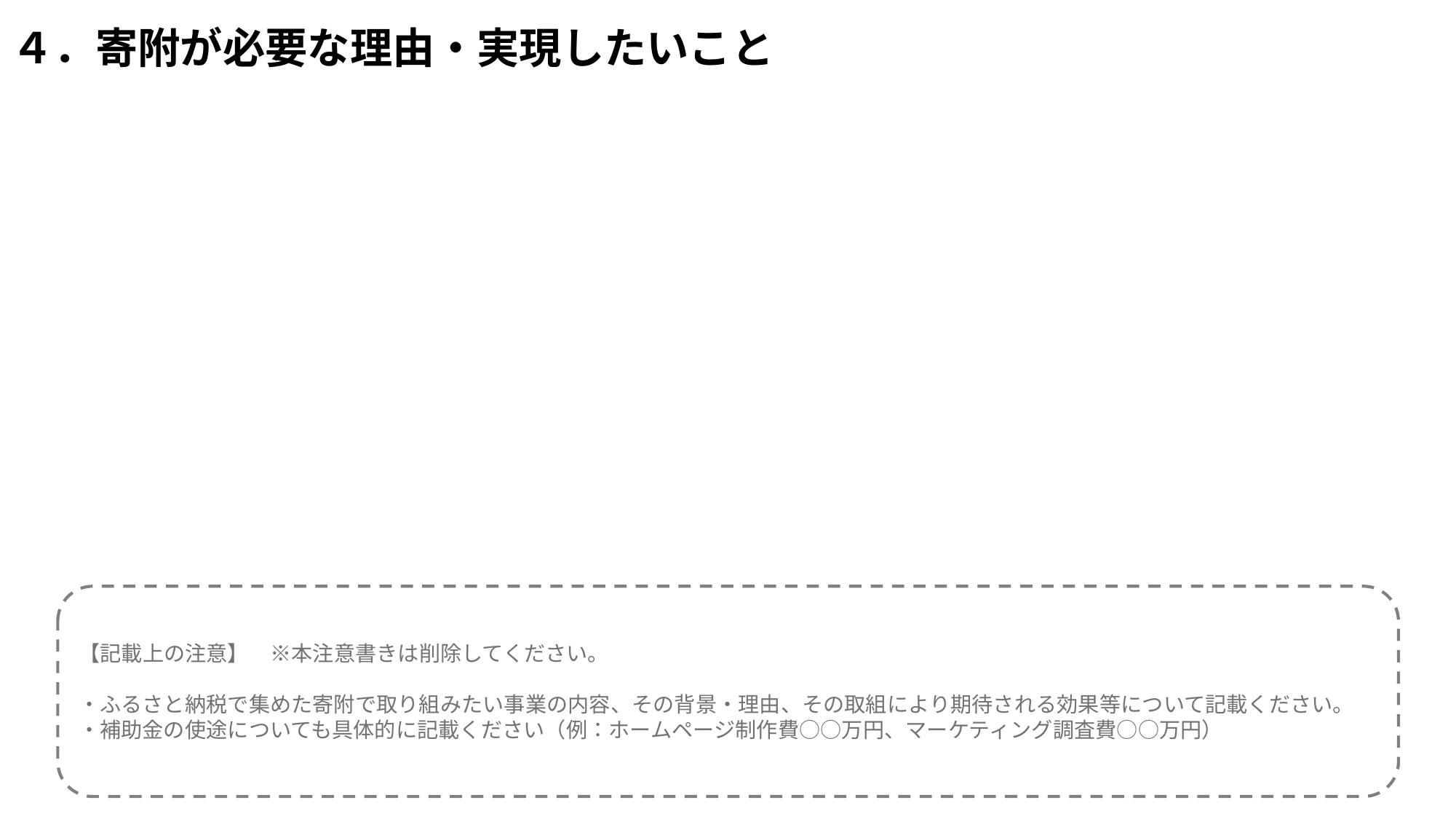

# ４．寄附が必要な理由・実現したいこと

【記載上の注意】　※本注意書きは削除してください。

・ふるさと納税で集めた寄附で取り組みたい事業の内容、その背景・理由、その取組により期待される効果等について記載ください。
・補助金の使途についても具体的に記載ください（例：ホームページ制作費○○万円、マーケティング調査費○○万円）